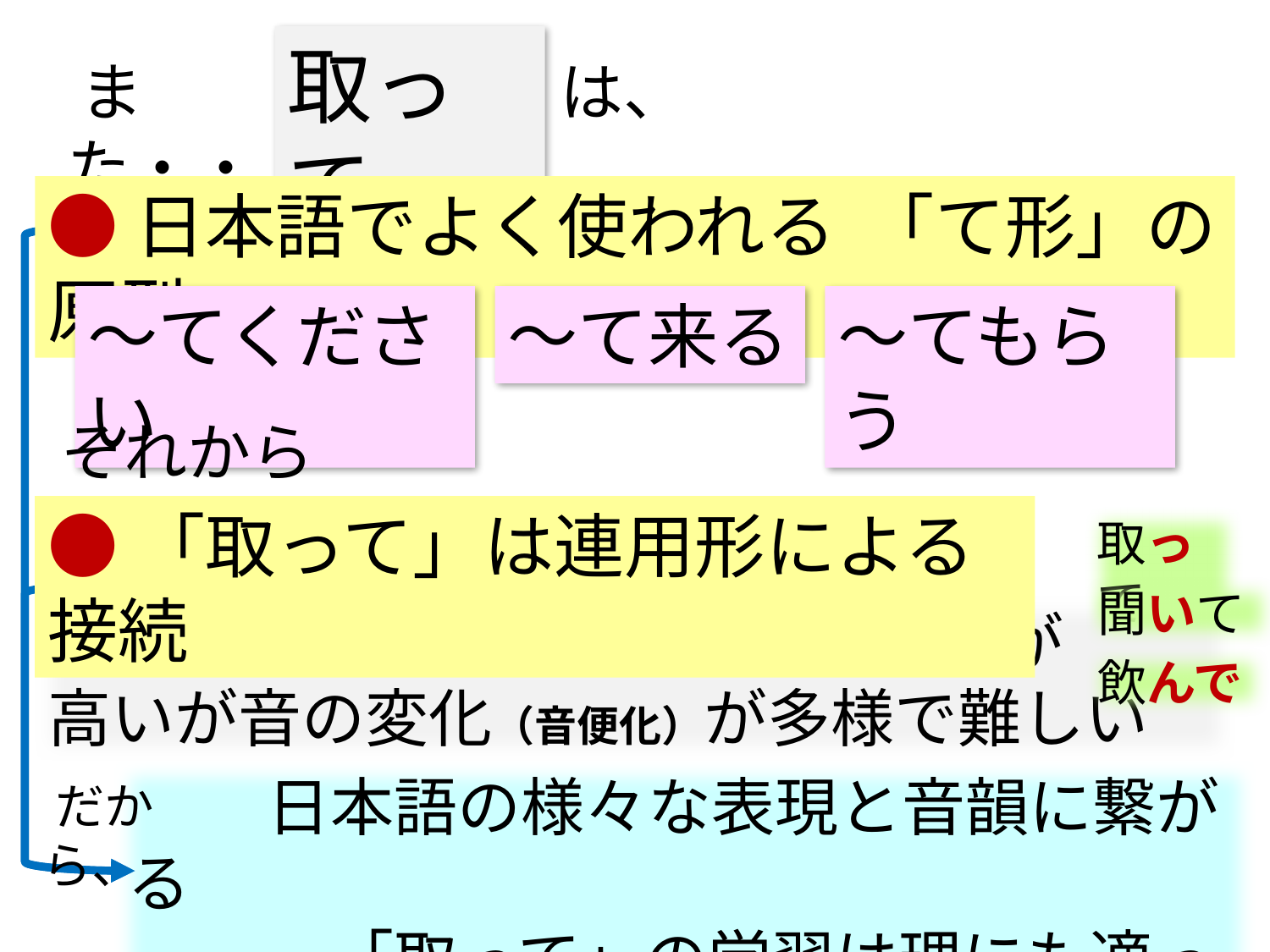

取って
また・・
は、
●日本語でよく使われる　「て形」の原型

～てください
～て来る
～てもらう
それから
●「取って」は連用形による接続
取って
聞いて

連用形は、活用の中でも出現頻度が
高いが音の変化（音便化）が多様で難しい
飲んで
　　日本語の様々な表現と音韻に繋がる
　　　「取って」の学習は理にも適っている
だから、